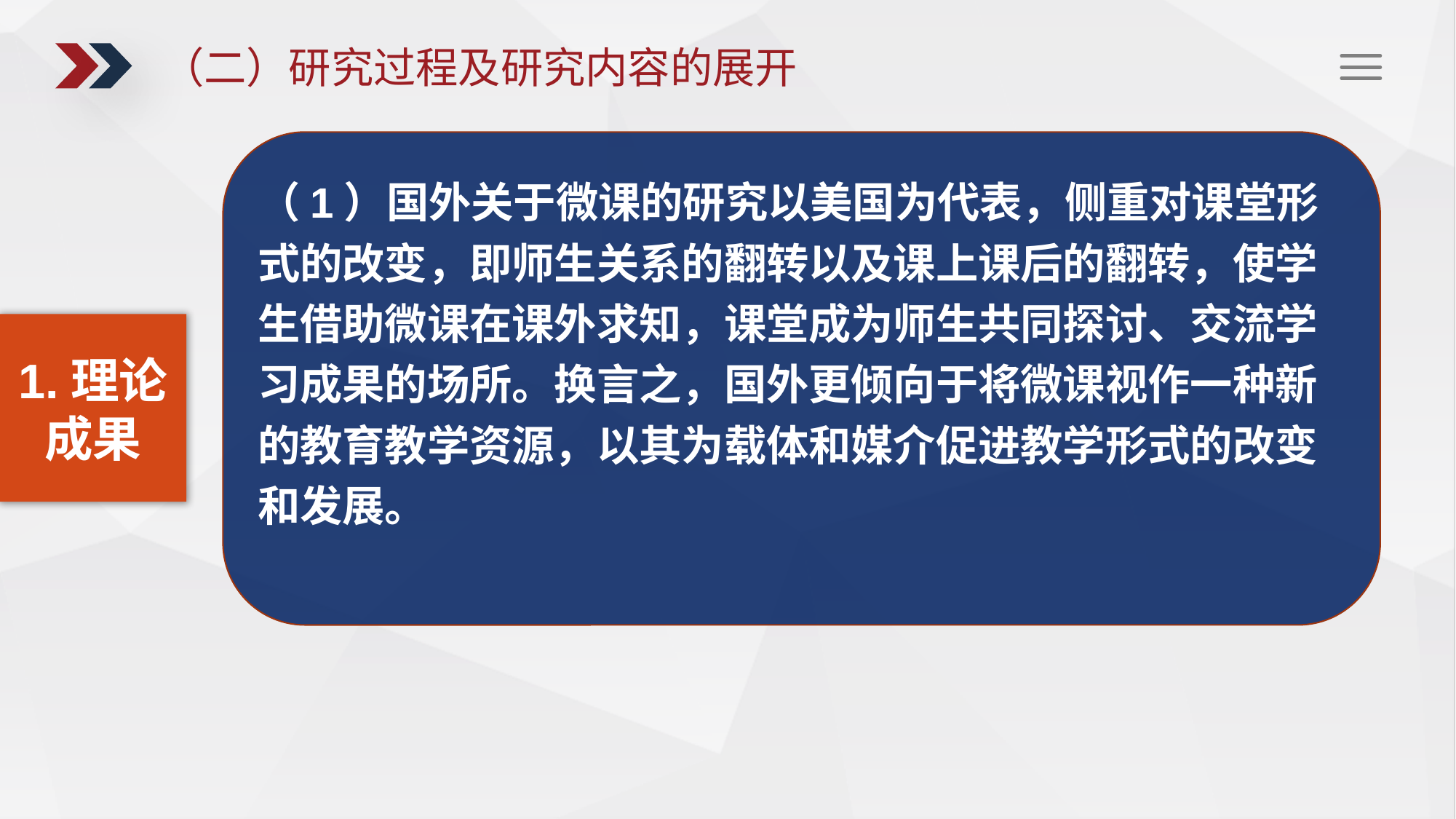

（二）研究过程及研究内容的展开

（1）国外关于微课的研究以美国为代表，侧重对课堂形式的改变，即师生关系的翻转以及课上课后的翻转，使学生借助微课在课外求知，课堂成为师生共同探讨、交流学习成果的场所。换言之，国外更倾向于将微课视作一种新的教育教学资源，以其为载体和媒介促进教学形式的改变和发展。
1.理论成果